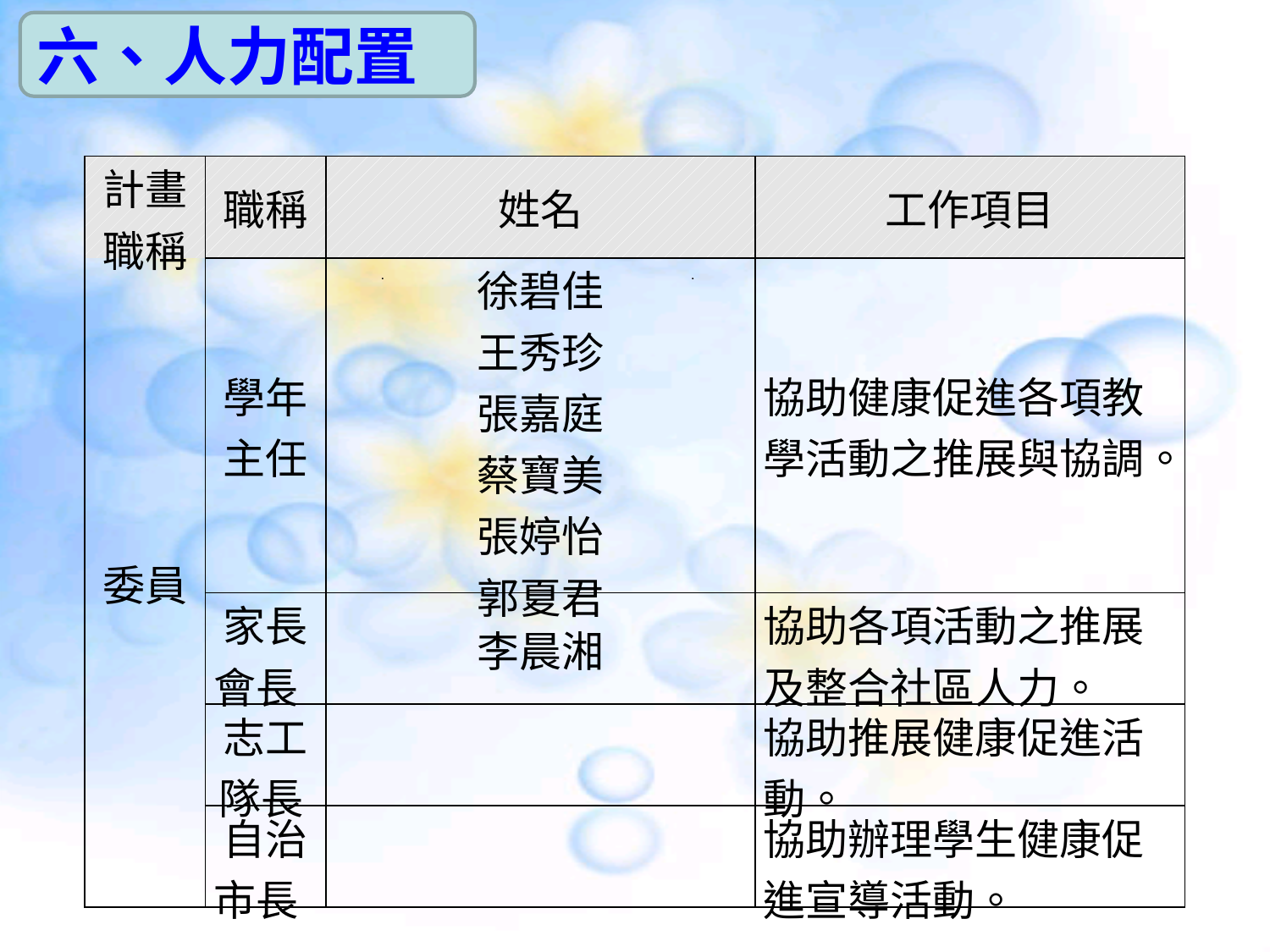

六、人力配置
| 計畫職稱 | 職稱 | 姓名 | 工作項目 |
| --- | --- | --- | --- |
| 委員 | 學年主任 | 徐碧佳 王秀珍 張嘉庭 蔡寶美 張婷怡 郭夏君 | 協助健康促進各項教學活動之推展與協調。 |
|  | 家長會長 | 李晨湘 | 協助各項活動之推展及整合社區人力。 |
|  | 志工隊長 |  | 協助推展健康促進活動。 |
|  | 自治市長 |  | 協助辦理學生健康促進宣導活動。 |